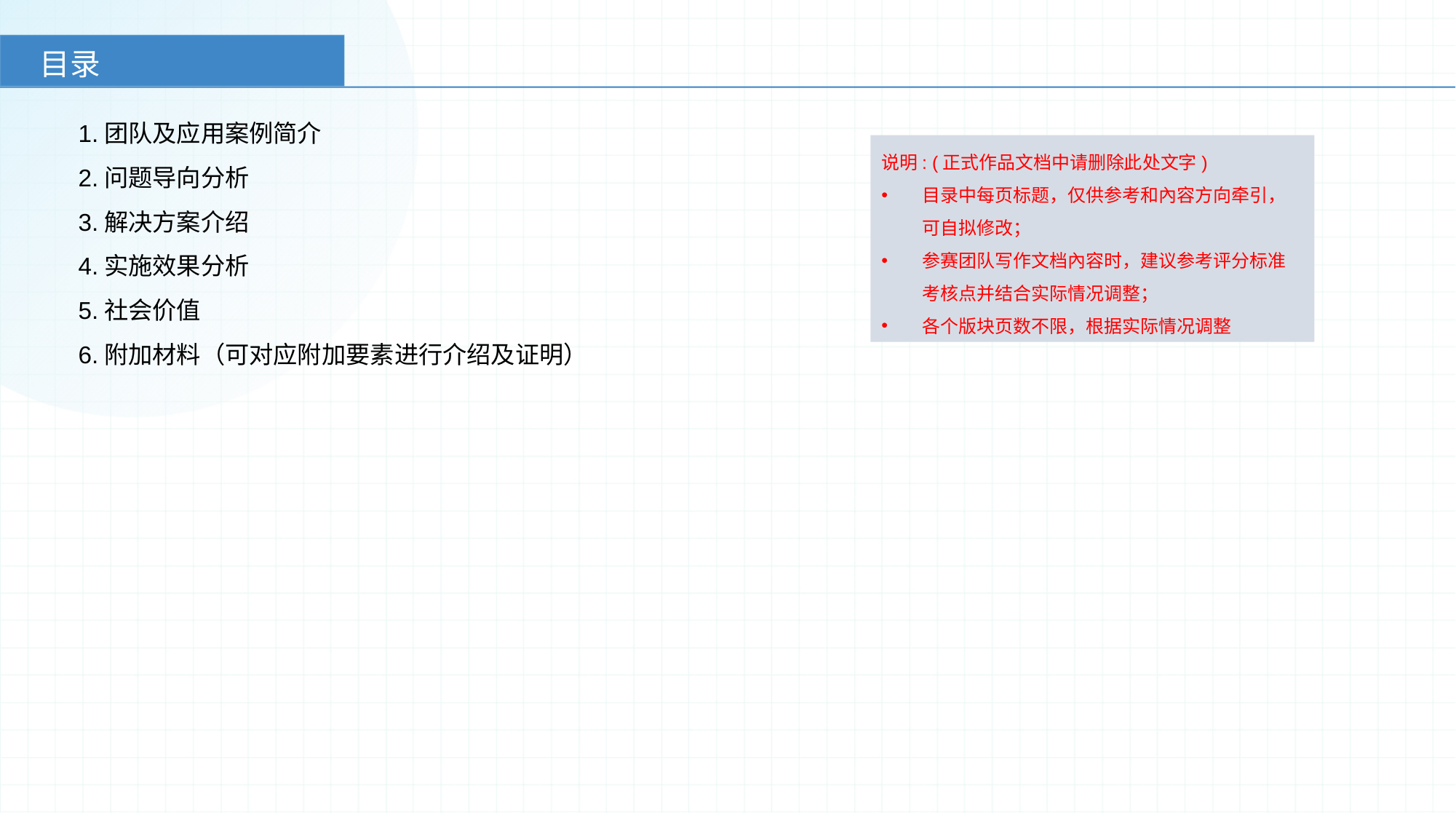

# 目录
1.团队及应用案例简介
2.问题导向分析
3.解决方案介绍
4.实施效果分析
5.社会价值
6.附加材料（可对应附加要素进行介绍及证明）
说明: (正式作品文档中请删除此处文字)
目录中每页标题，仅供参考和內容方向牵引，可自拟修改；
参赛团队写作文档內容时，建议参考评分标准考核点并结合实际情况调整；
各个版块页数不限，根据实际情况调整